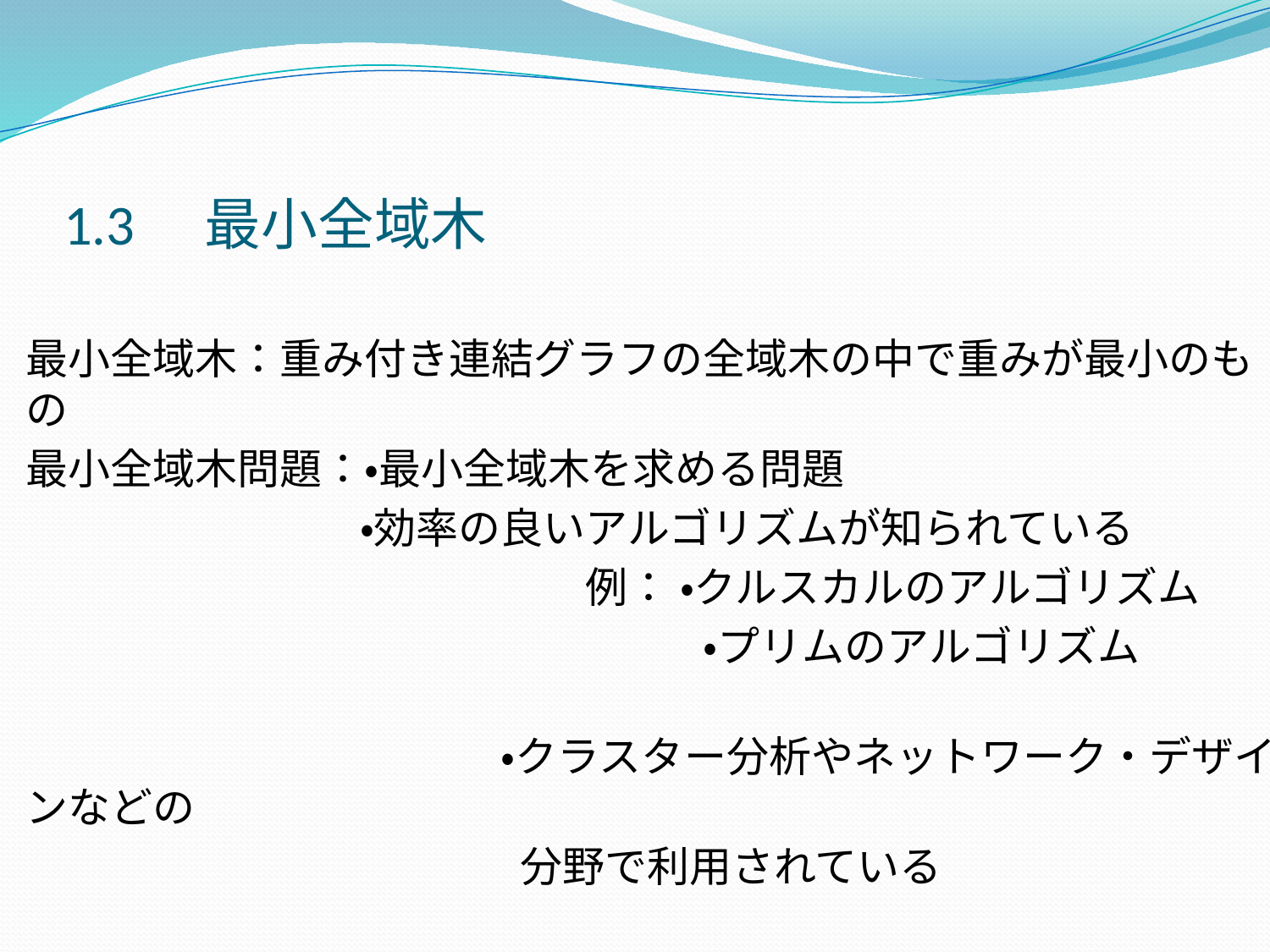

# 1.3　最小全域木

最小全域木：重み付き連結グラフの全域木の中で重みが最小のもの
最小全域木問題：・最小全域木を求める問題
                                  ・効率の良いアルゴリズムが知られている
　　　　　　　　　　　　 　例： ・クルスカルのアルゴリズム
　　　　　　　　　　　　　　　　・プリムのアルゴリズム
　　　　　　　　　　　 ・クラスター分析やネットワーク・デザインなどの
　　　　　　　　　　　   分野で利用されている